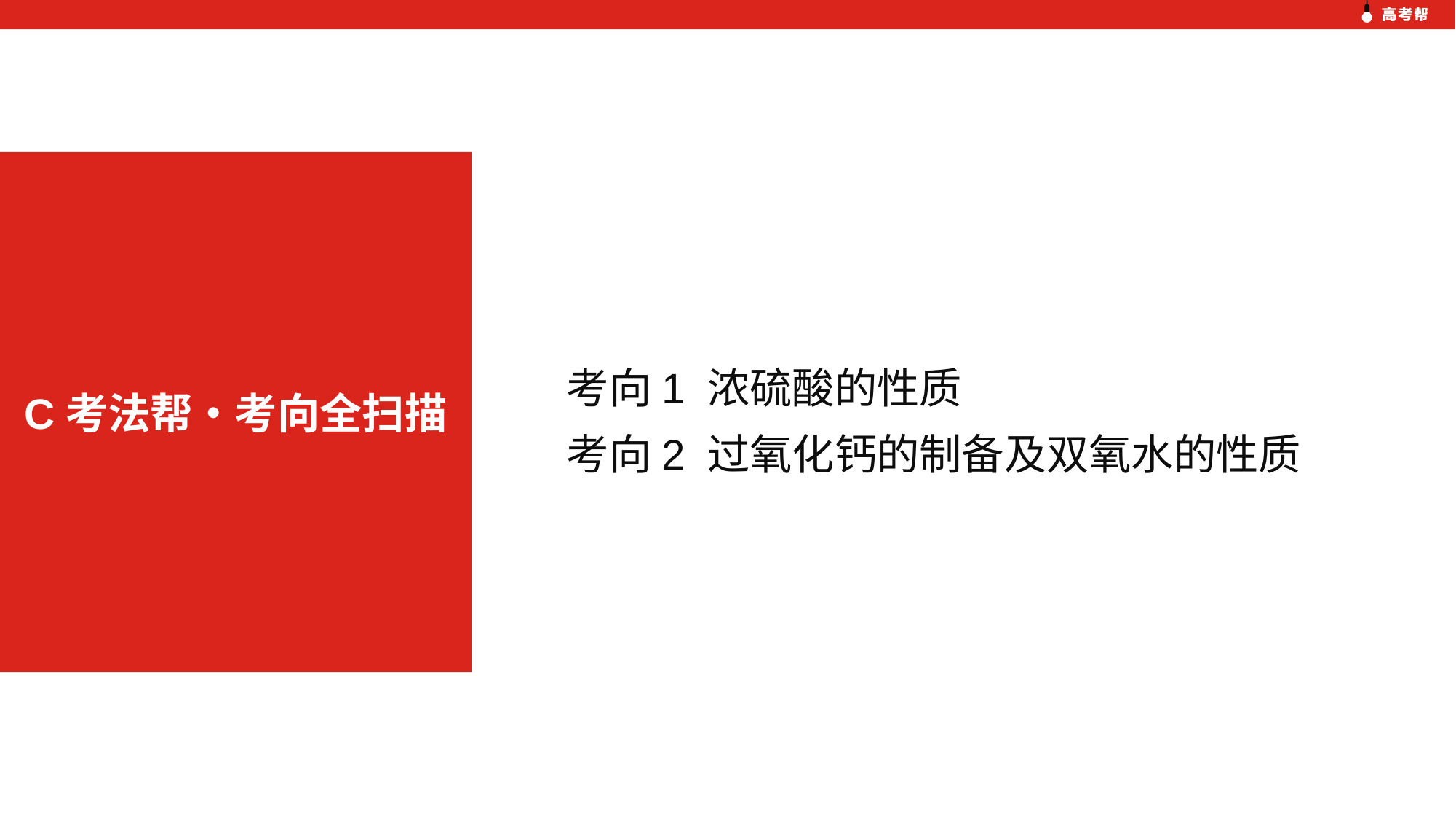

考向1 浓硫酸的性质
考向2 过氧化钙的制备及双氧水的性质
C考法帮•考向全扫描